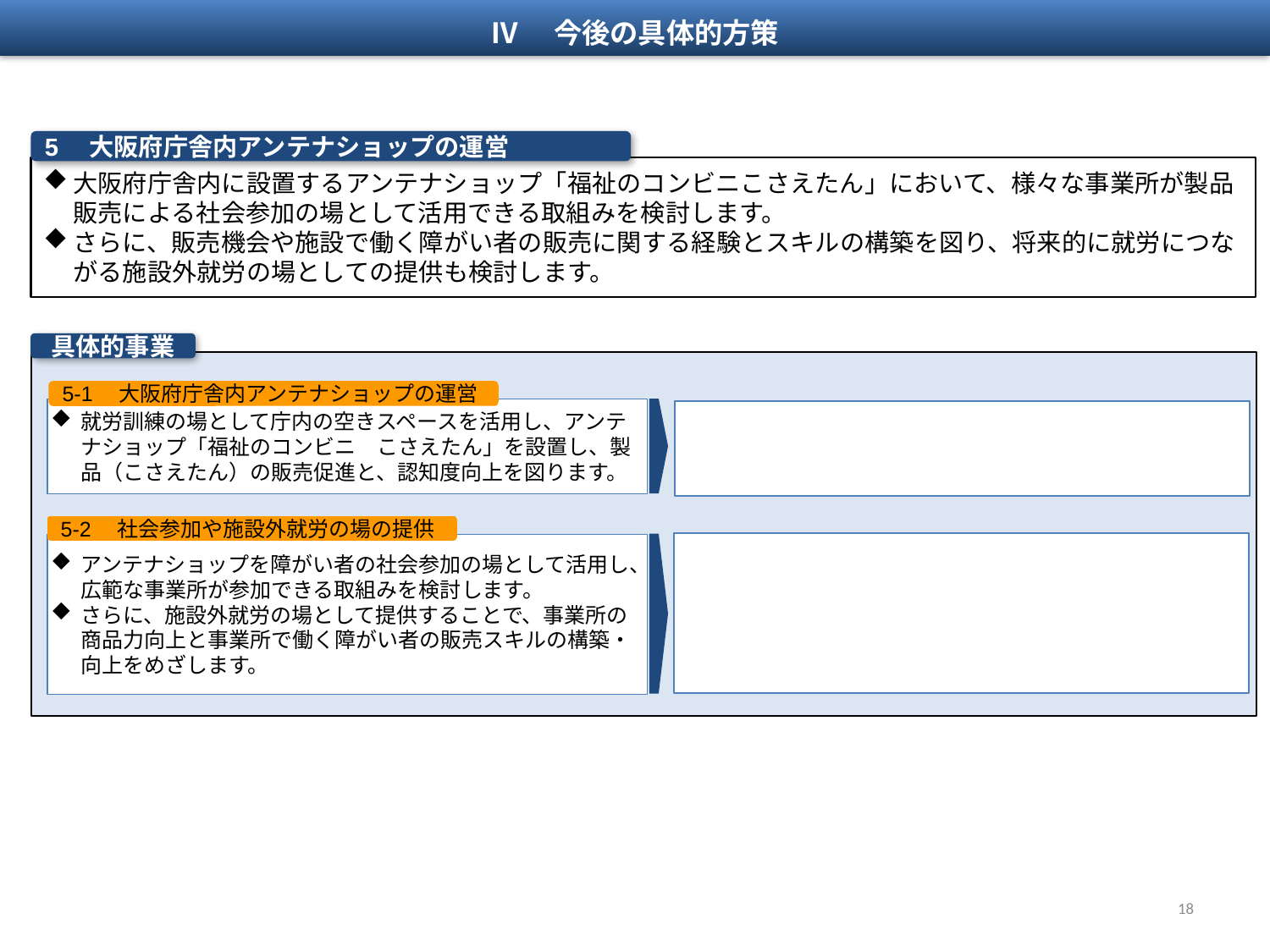

Ⅳ　今後の具体的方策
5　大阪府庁舎内アンテナショップの運営
大阪府庁舎内に設置するアンテナショップ「福祉のコンビニこさえたん」において、様々な事業所が製品販売による社会参加の場として活用できる取組みを検討します。
さらに、販売機会や施設で働く障がい者の販売に関する経験とスキルの構築を図り、将来的に就労につながる施設外就労の場としての提供も検討します。
具体的事業

5-1　大阪府庁舎内アンテナショップの運営

就労訓練の場として庁内の空きスペースを活用し、アンテナショップ「福祉のコンビニ　こさえたん」を設置し、製品（こさえたん）の販売促進と、認知度向上を図ります。

5-2　社会参加や施設外就労の場の提供

アンテナショップを障がい者の社会参加の場として活用し、広範な事業所が参加できる取組みを検討します。
さらに、施設外就労の場として提供することで、事業所の商品力向上と事業所で働く障がい者の販売スキルの構築・向上をめざします。
18